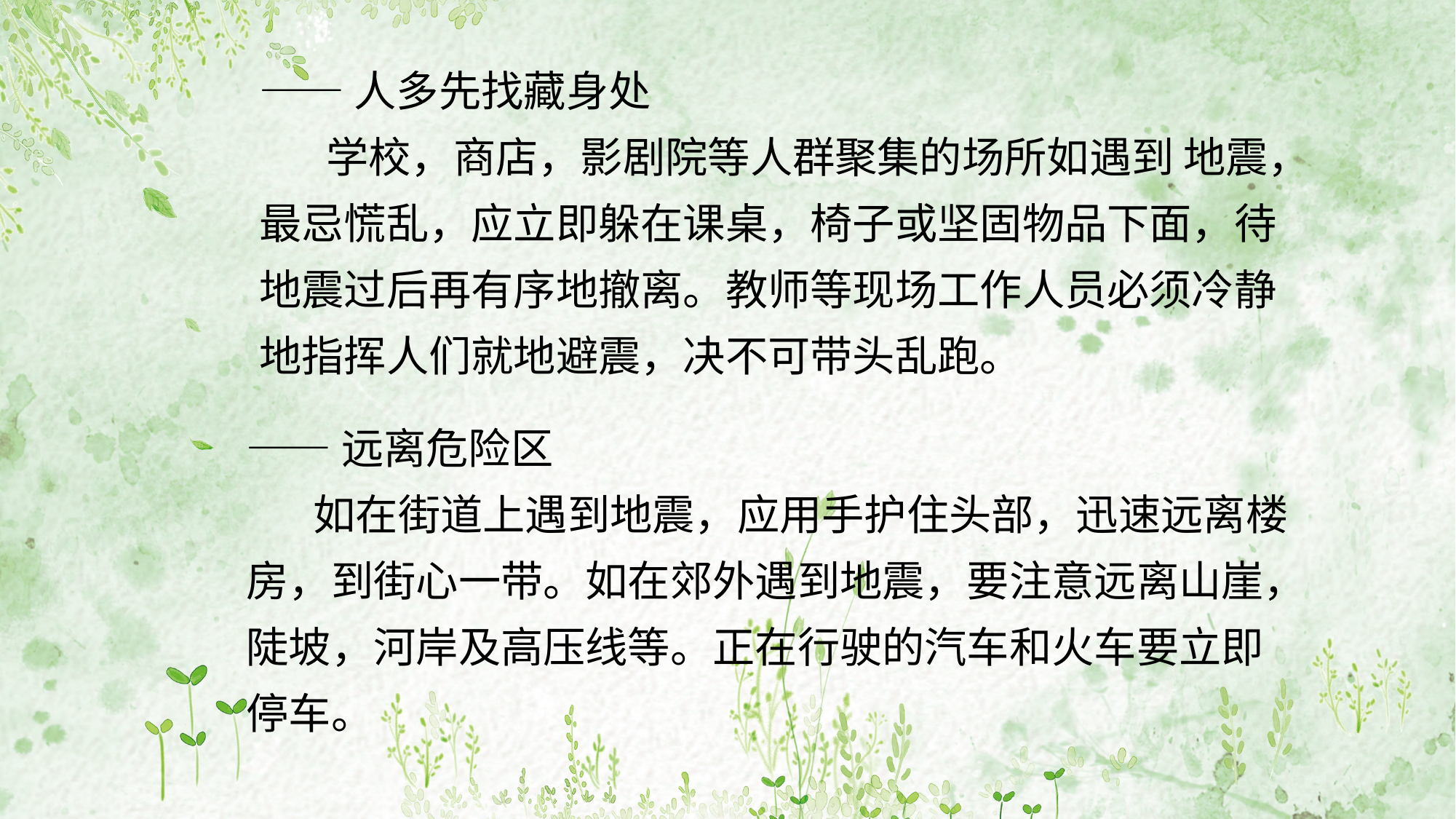

——人多先找藏身处
      学校，商店，影剧院等人群聚集的场所如遇到 地震，最忌慌乱，应立即躲在课桌，椅子或坚固物品下面，待地震过后再有序地撤离。教师等现场工作人员必须冷静地指挥人们就地避震，决不可带头乱跑。

——远离危险区
      如在街道上遇到地震，应用手护住头部，迅速远离楼房，到街心一带。如在郊外遇到地震，要注意远离山崖，陡坡，河岸及高压线等。正在行驶的汽车和火车要立即停车。